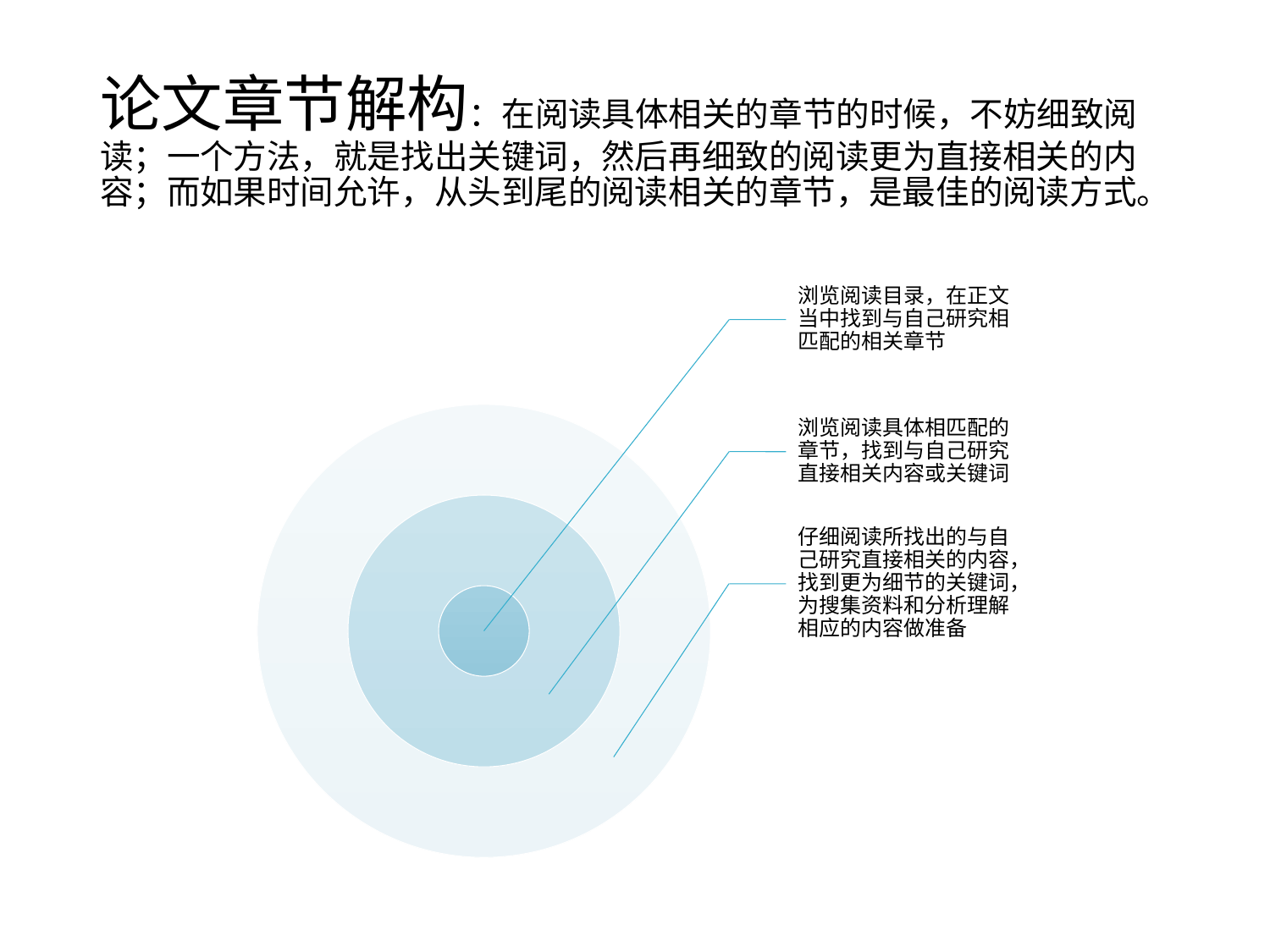

# 论文章节解构：在阅读具体相关的章节的时候，不妨细致阅读；一个方法，就是找出关键词，然后再细致的阅读更为直接相关的内容；而如果时间允许，从头到尾的阅读相关的章节，是最佳的阅读方式。
浏览阅读目录，在正文当中找到与自己研究相匹配的相关章节
浏览阅读具体相匹配的章节，找到与自己研究直接相关内容或关键词
仔细阅读所找出的与自己研究直接相关的内容，找到更为细节的关键词，为搜集资料和分析理解相应的内容做准备